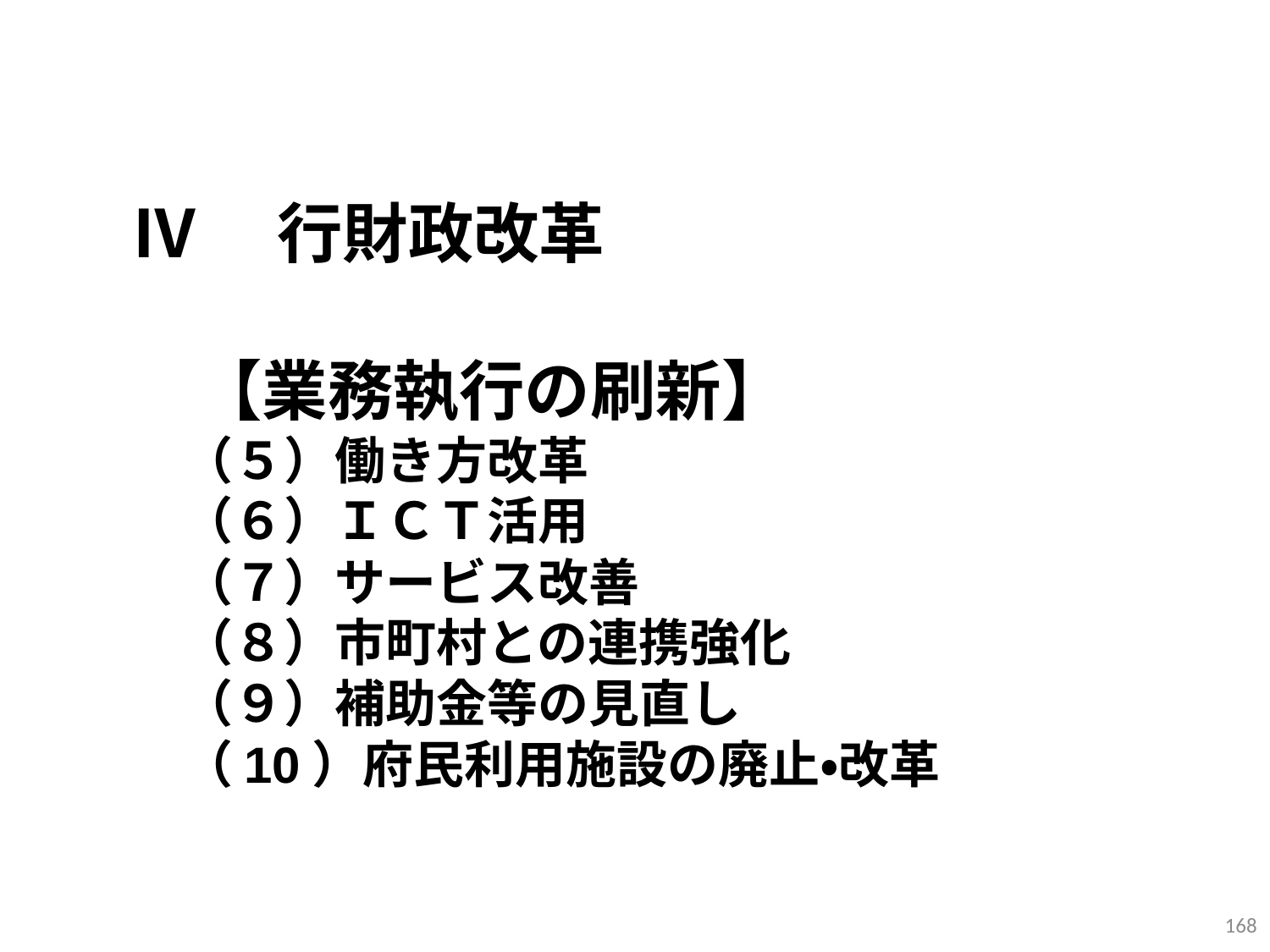

# Ⅳ　行財政改革 　【業務執行の刷新】 　（５）働き方改革 　（６）ＩＣＴ活用 　（７）サービス改善 　（８）市町村との連携強化 　（９）補助金等の見直し 　（10）府民利用施設の廃止・改革
168